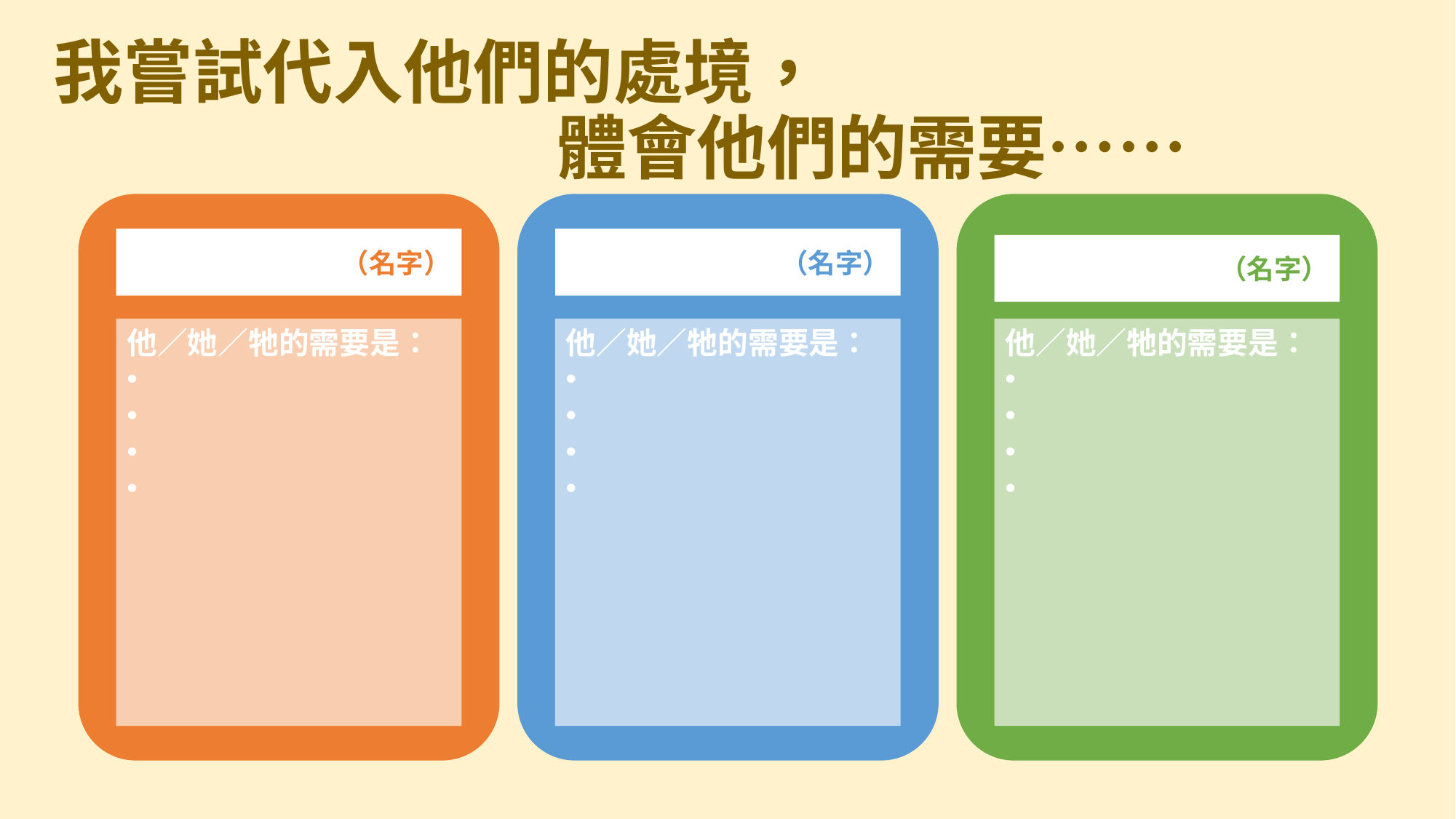

我嘗試代入他們的處境，
                               體會他們的需要……

（名字）
（名字）
（名字）
他／她／牠的需要是：

他／她／牠的需要是：

他／她／牠的需要是：